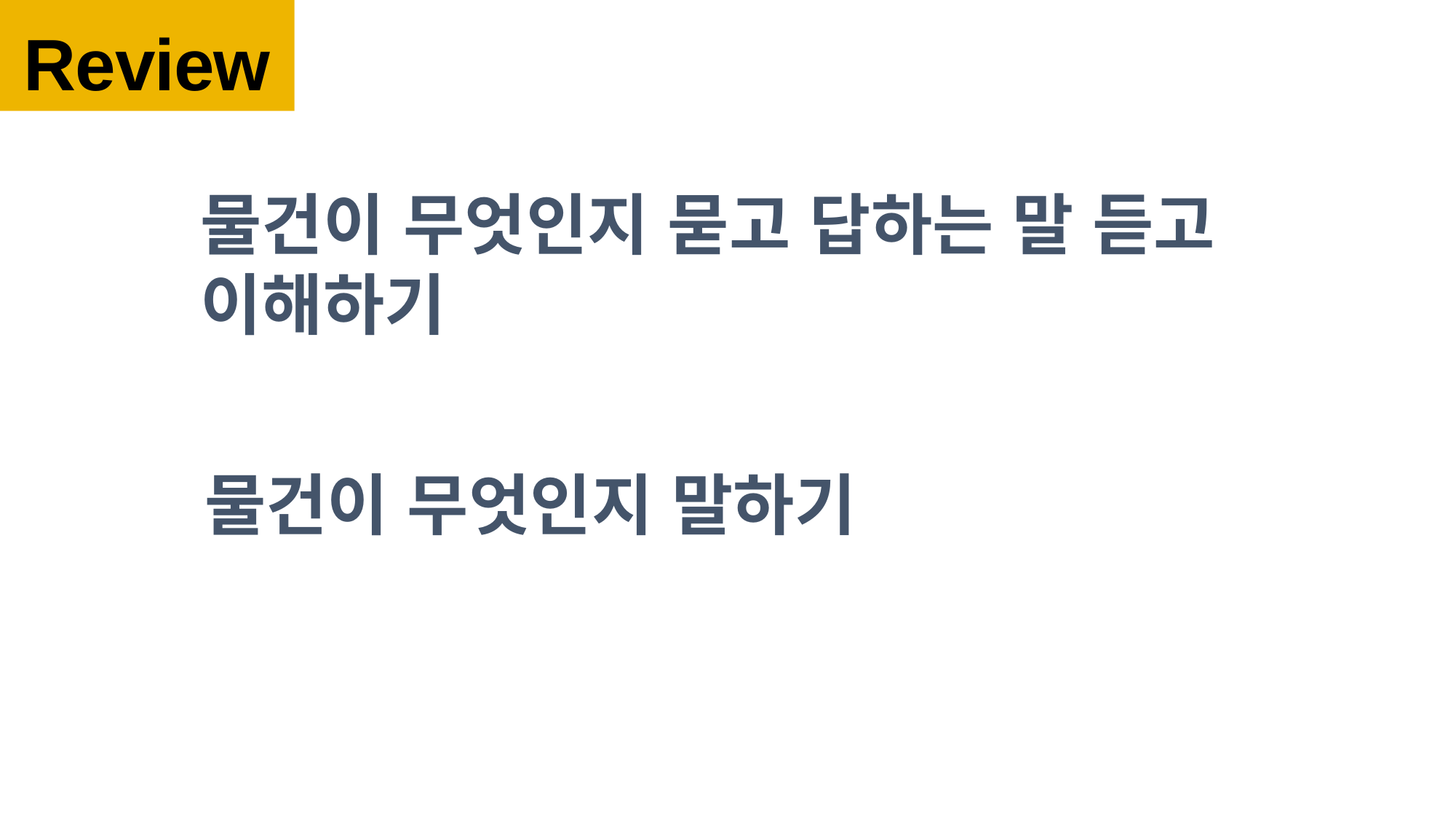

Review
물건이 무엇인지 묻고 답하는 말 듣고 이해하기
물건이 무엇인지 말하기